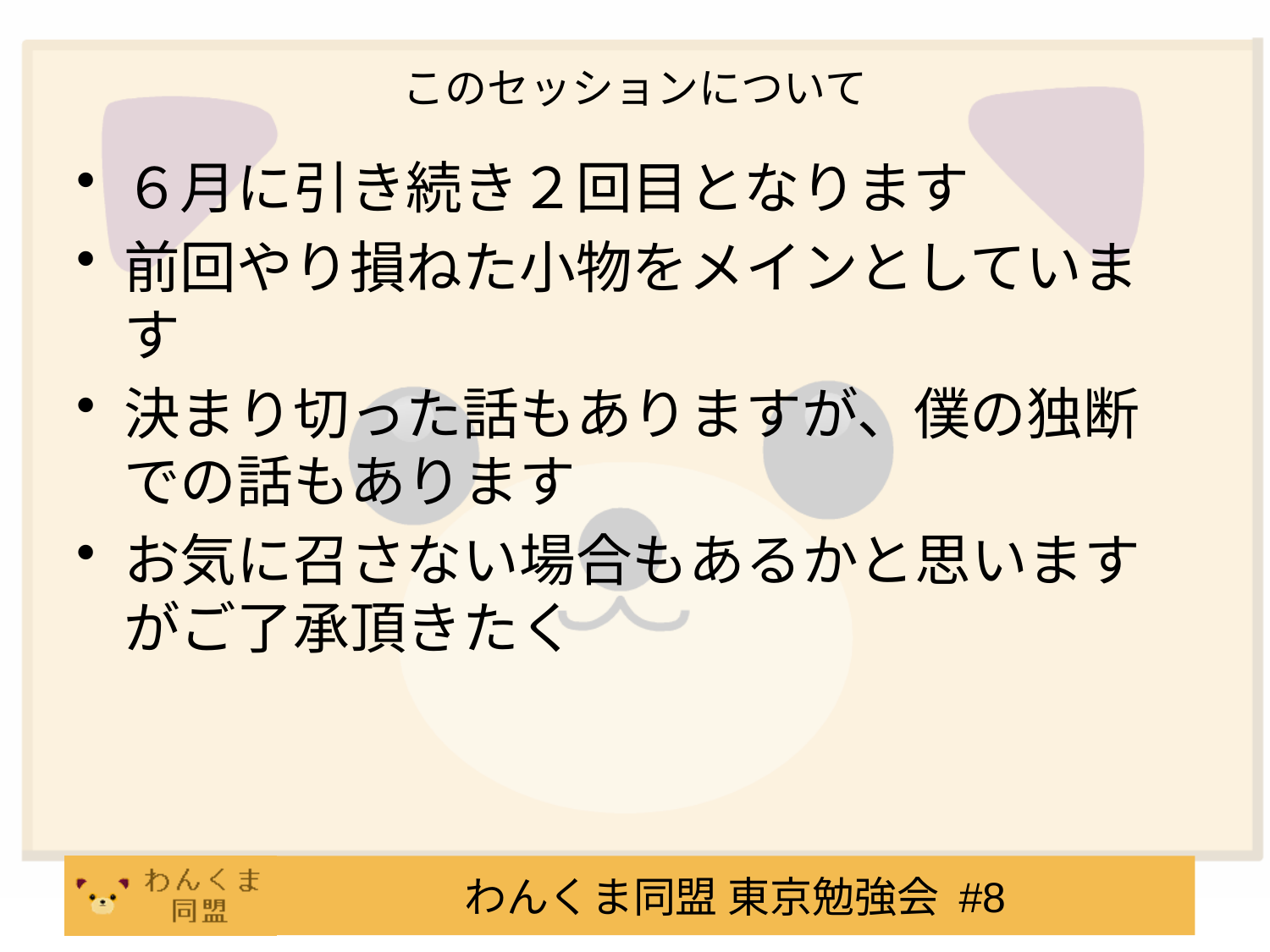

# このセッションについて
６月に引き続き２回目となります
前回やり損ねた小物をメインとしています
決まり切った話もありますが、僕の独断での話もあります
お気に召さない場合もあるかと思いますがご了承頂きたく